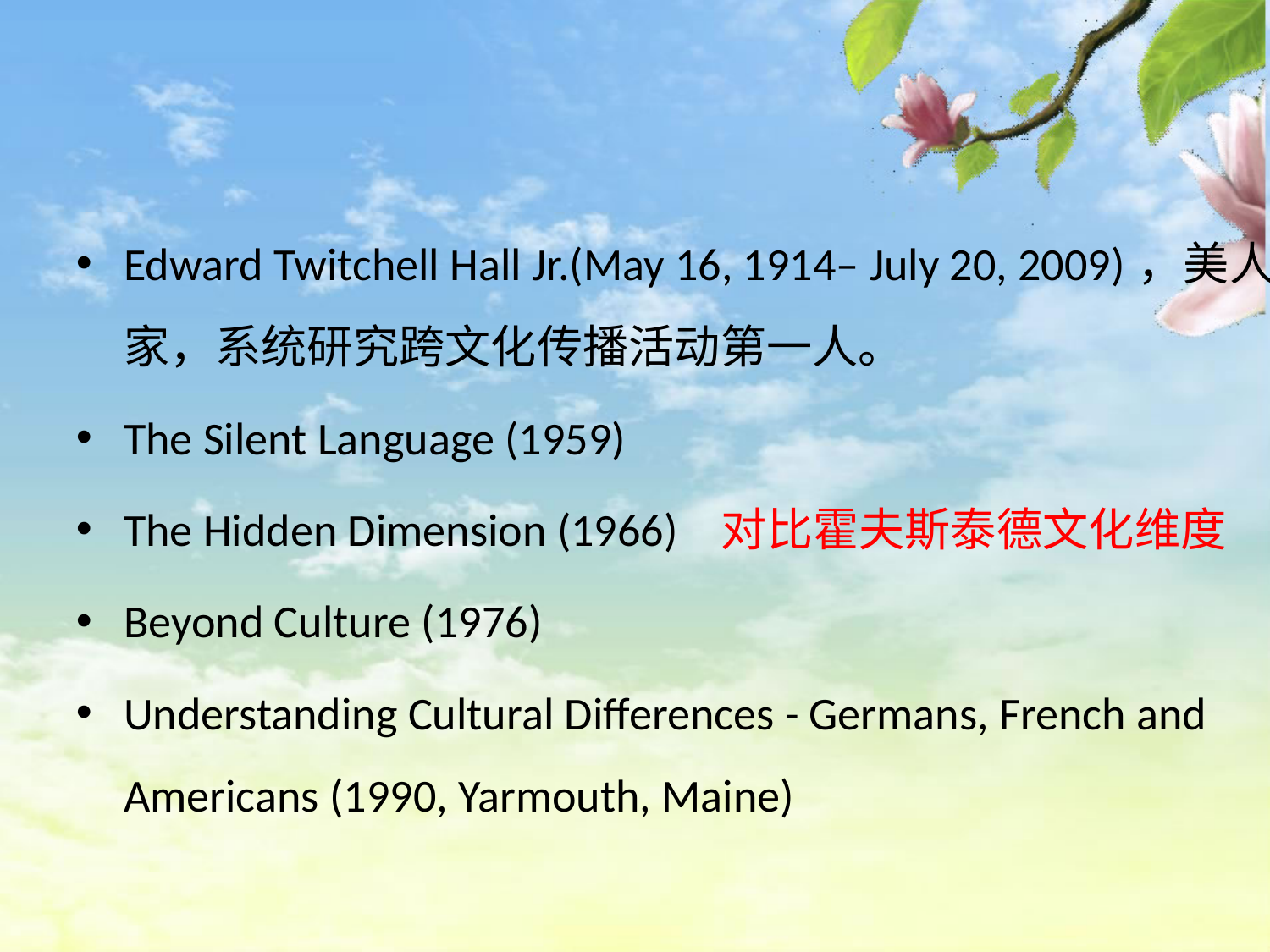

Edward Twitchell Hall Jr.(May 16, 1914– July 20, 2009)，美人类学家，系统研究跨文化传播活动第一人。
The Silent Language (1959)
The Hidden Dimension (1966)   对比霍夫斯泰德文化维度
Beyond Culture (1976)
Understanding Cultural Differences - Germans, French and Americans (1990, Yarmouth, Maine)